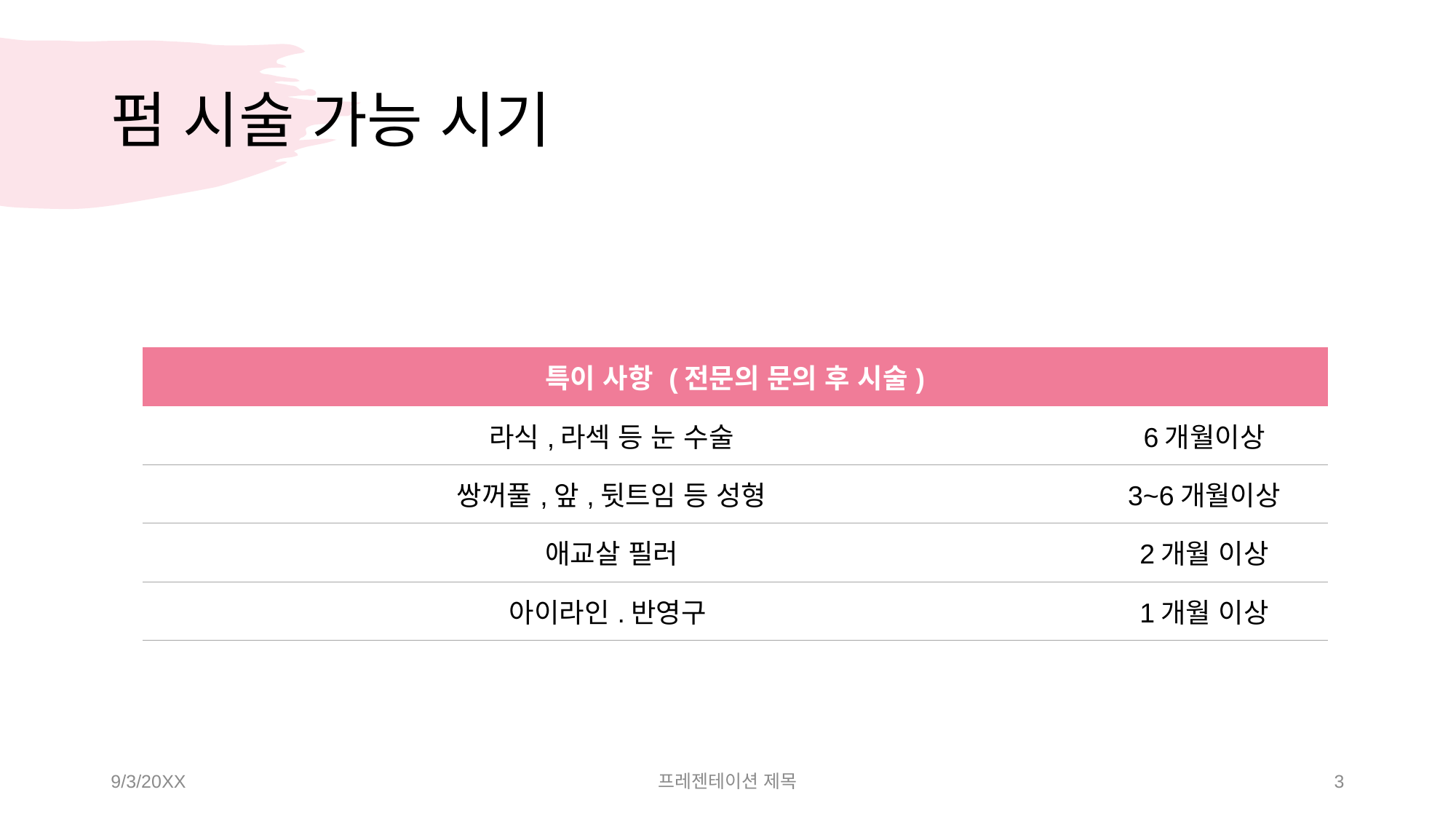

# 펌 시술 가능 시기
| 특이 사항 (전문의 문의 후 시술) |  |
| --- | --- |
| 라식,라섹 등 눈 수술 | 6개월이상 |
| 쌍꺼풀,앞,뒷트임 등 성형 | 3~6개월이상 |
| 애교살 필러 | 2개월 이상 |
| 아이라인.반영구 | 1개월 이상 |
9/3/20XX
프레젠테이션 제목
3